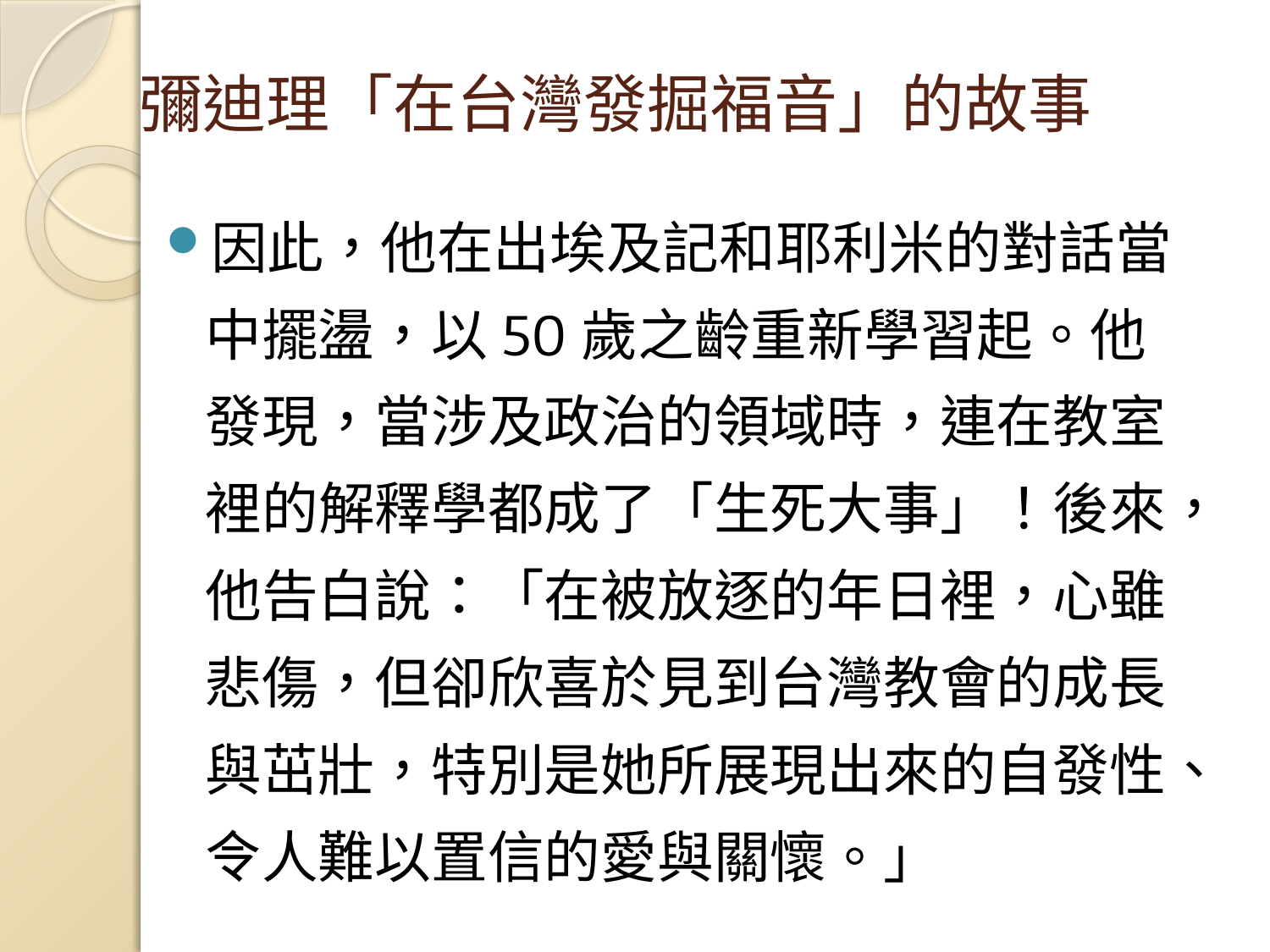

# 彌迪理「在台灣發掘福音」的故事
因此，他在出埃及記和耶利米的對話當中擺盪，以50歲之齡重新學習起。他發現，當涉及政治的領域時，連在教室裡的解釋學都成了「生死大事」！後來，他告白說：「在被放逐的年日裡，心雖悲傷，但卻欣喜於見到台灣教會的成長與茁壯，特別是她所展現出來的自發性、令人難以置信的愛與關懷。」